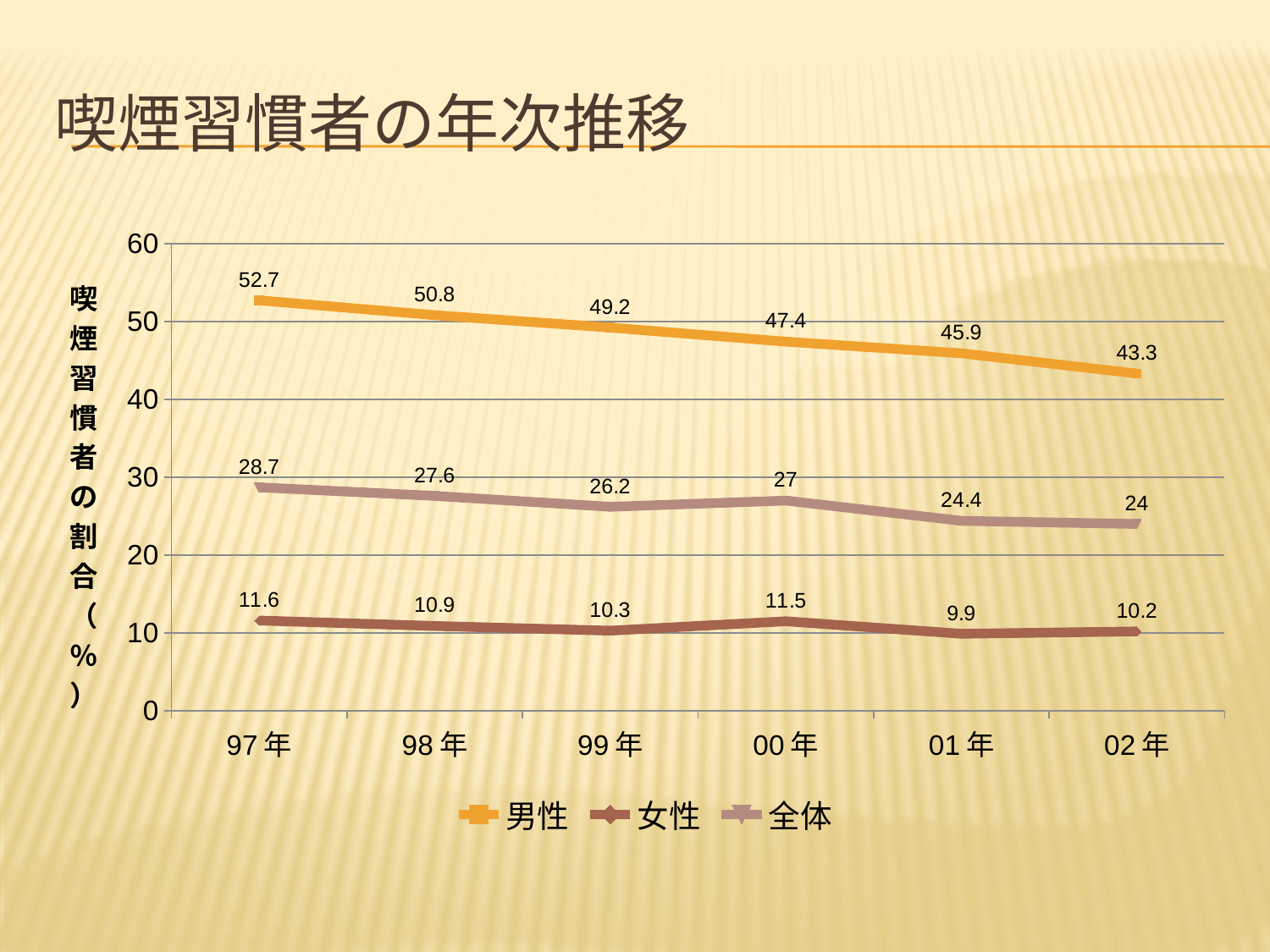

# 喫煙習慣者の年次推移

### Chart

| Category | 男性 | 女性 | 全体 |
|---|---|---|---|
| 97年 | 52.7 | 11.6 | 28.7 |
| 98年 | 50.8 | 10.9 | 27.6 |
| 99年 | 49.2 | 10.3 | 26.2 |
| 00年 | 47.4 | 11.5 | 27.0 |
| 01年 | 45.9 | 9.9 | 24.4 |
| 02年 | 43.3 | 10.2 | 24.0 |